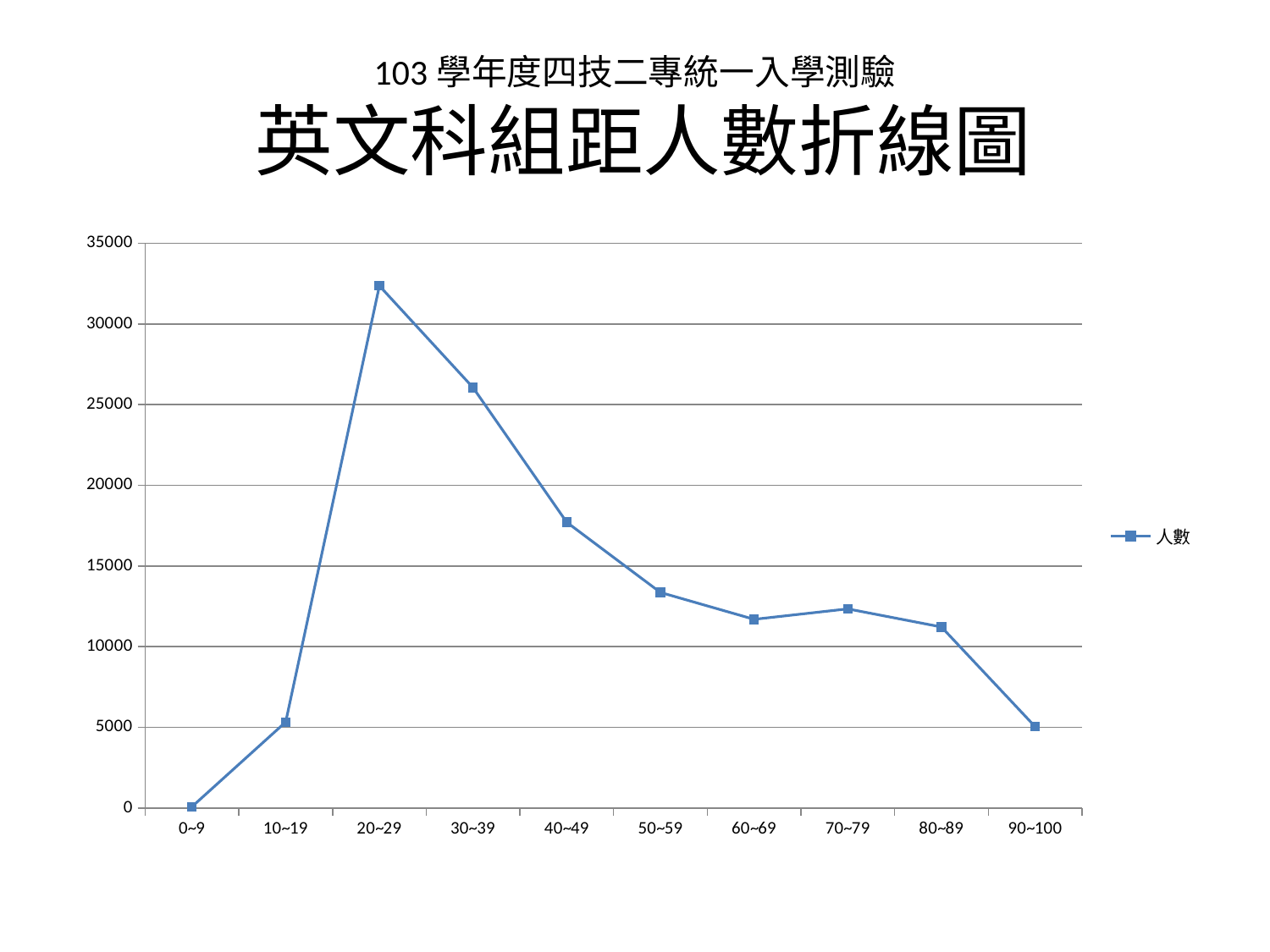

# 103學年度四技二專統一入學測驗 英文科組距人數折線圖

### Chart

| Category | 人數 |
|---|---|
| 0~9 | 85.0 |
| 10~19 | 5332.0 |
| 20~29 | 32364.0 |
| 30~39 | 26056.0 |
| 40~49 | 17711.0 |
| 50~59 | 13360.0 |
| 60~69 | 11695.0 |
| 70~79 | 12342.0 |
| 80~89 | 11219.0 |
| 90~100 | 5042.0 |